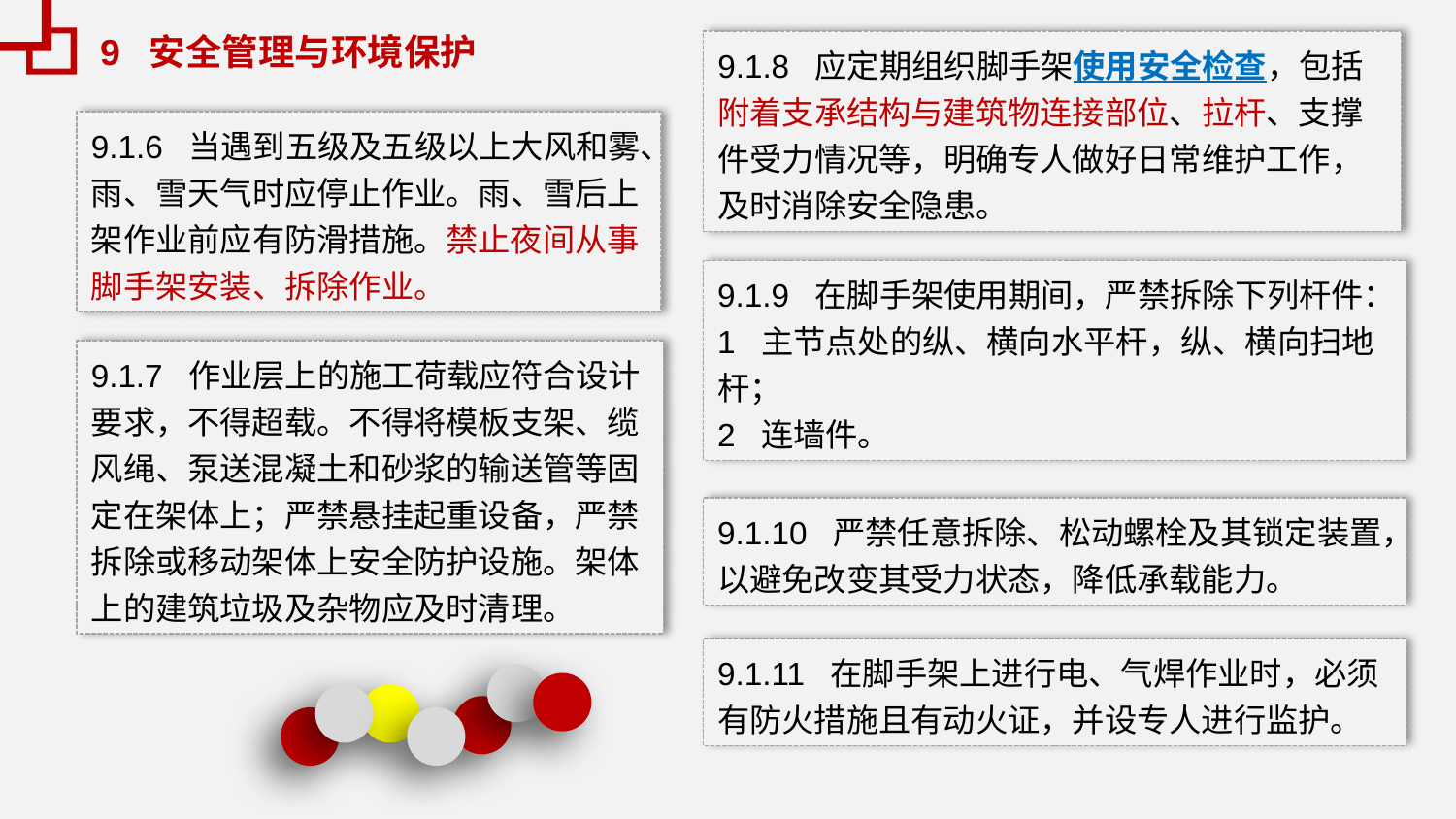

9  安全管理与环境保护

9.1.8  应定期组织脚手架使用安全检查，包括附着支承结构与建筑物连接部位、拉杆、支撑件受力情况等，明确专人做好日常维护工作，及时消除安全隐患。
9.1.6  当遇到五级及五级以上大风和雾、雨、雪天气时应停止作业。雨、雪后上架作业前应有防滑措施。禁止夜间从事脚手架安装、拆除作业。
9.1.9  在脚手架使用期间，严禁拆除下列杆件：
1  主节点处的纵、横向水平杆，纵、横向扫地杆；
2  连墙件。
9.1.7  作业层上的施工荷载应符合设计要求，不得超载。不得将模板支架、缆风绳、泵送混凝土和砂浆的输送管等固定在架体上；严禁悬挂起重设备，严禁拆除或移动架体上安全防护设施。架体上的建筑垃圾及杂物应及时清理。
9.1.10  严禁任意拆除、松动螺栓及其锁定装置，以避免改变其受力状态，降低承载能力。
9.1.11  在脚手架上进行电、气焊作业时，必须有防火措施且有动火证，并设专人进行监护。